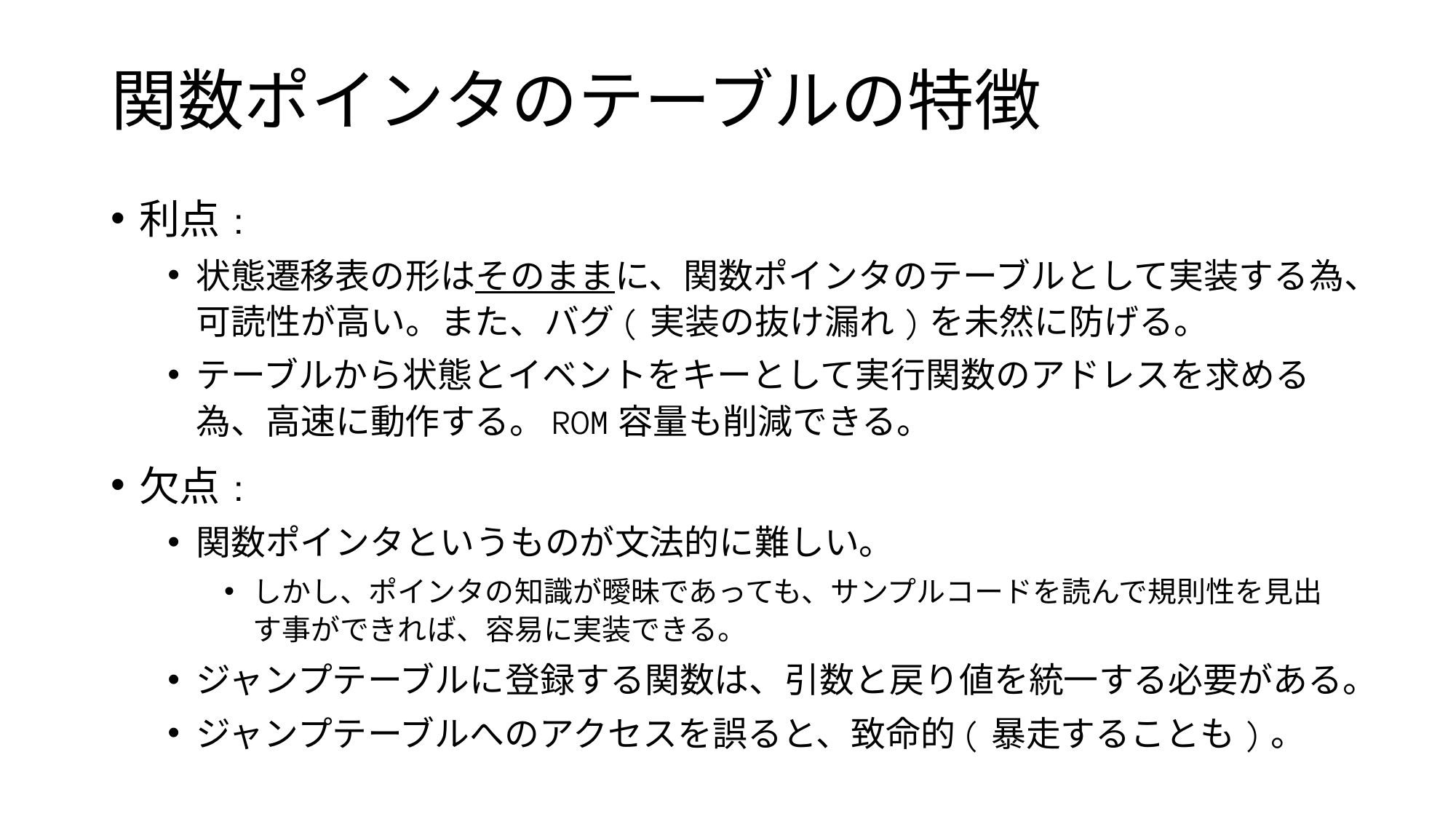

# 関数ポインタのテーブルの特徴
利点:
状態遷移表の形はそのままに、関数ポインタのテーブルとして実装する為、可読性が高い。また、バグ(実装の抜け漏れ)を未然に防げる。
テーブルから状態とイベントをキーとして実行関数のアドレスを求める為、高速に動作する。ROM容量も削減できる。
欠点:
関数ポインタというものが文法的に難しい。
しかし、ポインタの知識が曖昧であっても、サンプルコードを読んで規則性を見出す事ができれば、容易に実装できる。
ジャンプテーブルに登録する関数は、引数と戻り値を統一する必要がある。
ジャンプテーブルへのアクセスを誤ると、致命的(暴走することも)。